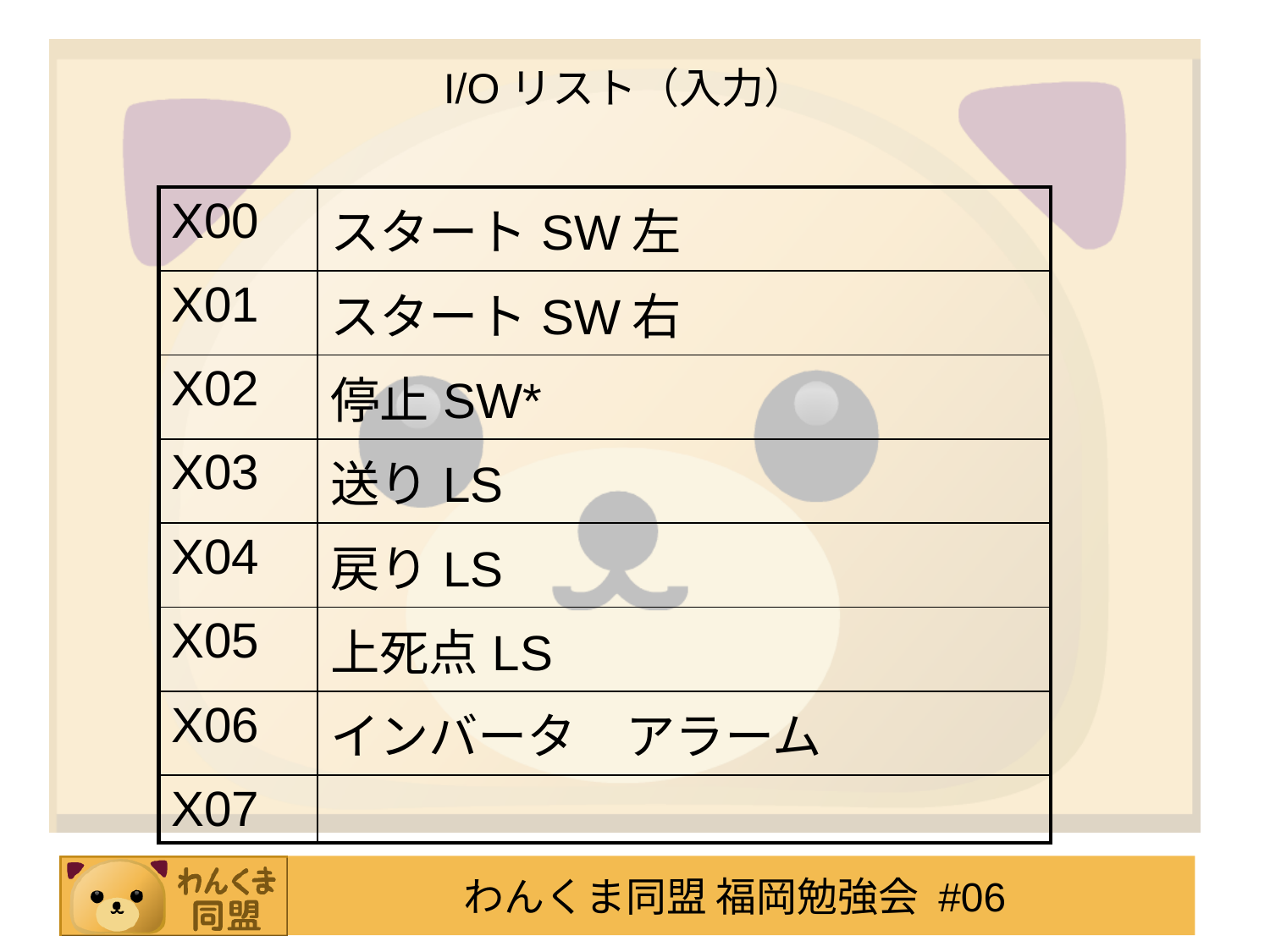

# I/Oリスト（入力）
| X00 | スタートSW左 |
| --- | --- |
| X01 | スタートSW右 |
| X02 | 停止SW\* |
| X03 | 送りLS |
| X04 | 戻りLS |
| X05 | 上死点LS |
| X06 | インバータ　アラーム |
| X07 |  |